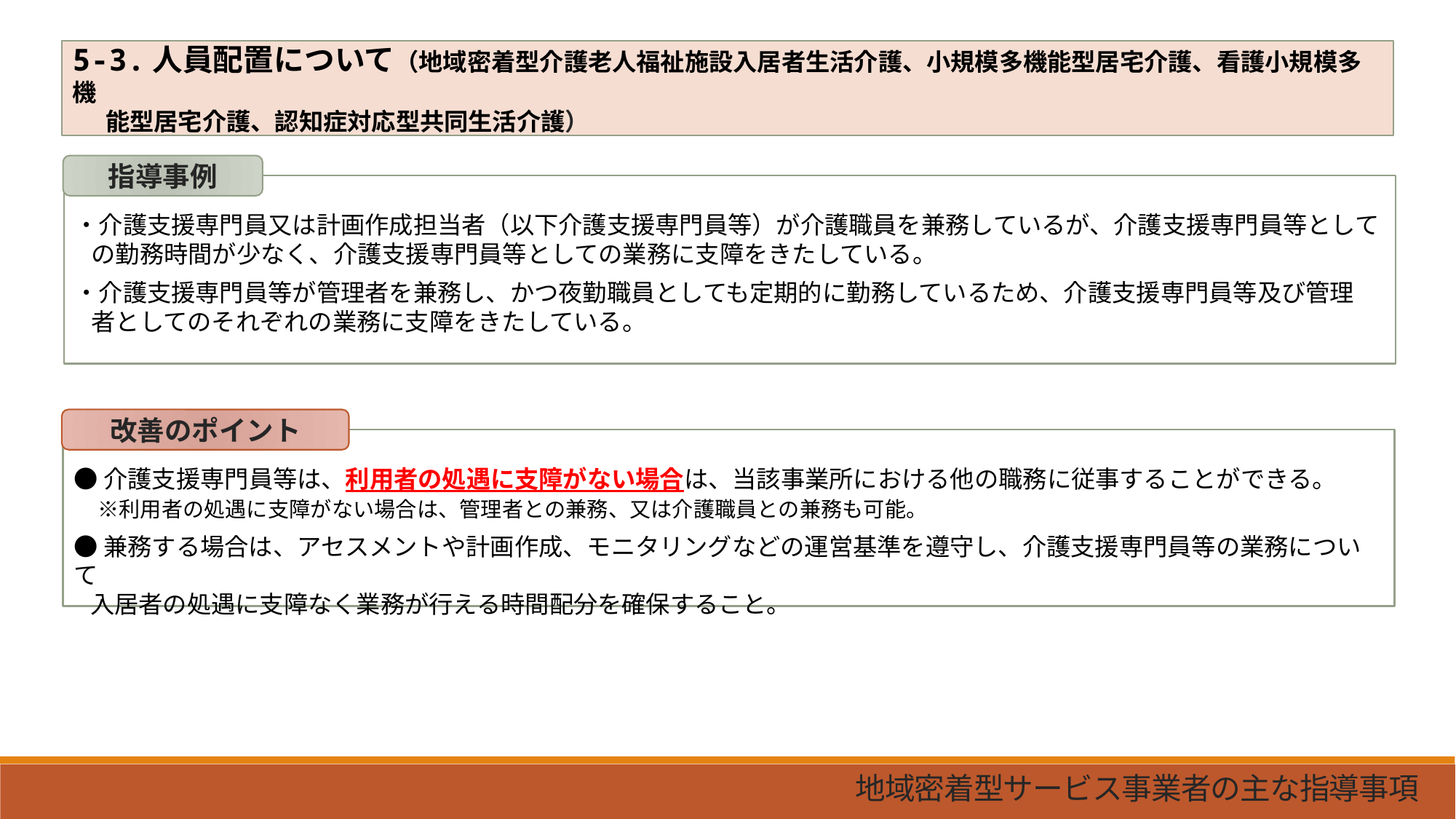

5-3.人員配置について（地域密着型介護老人福祉施設入居者生活介護、小規模多機能型居宅介護、看護小規模多機
     能型居宅介護、認知症対応型共同生活介護）
指導事例

・介護支援専門員又は計画作成担当者（以下介護支援専門員等）が介護職員を兼務しているが、介護支援専門員等として
  の勤務時間が少なく、介護支援専門員等としての業務に支障をきたしている。
・介護支援専門員等が管理者を兼務し、かつ夜勤職員としても定期的に勤務しているため、介護支援専門員等及び管理
  者としてのそれぞれの業務に支障をきたしている。
改善のポイント

●介護支援専門員等は、利用者の処遇に支障がない場合は、当該事業所における他の職務に従事することができる。
　※利用者の処遇に支障がない場合は、管理者との兼務、又は介護職員との兼務も可能。
●兼務する場合は、アセスメントや計画作成、モニタリングなどの運営基準を遵守し、介護支援専門員等の業務について
  入居者の処遇に支障なく業務が行える時間配分を確保すること。

地域密着型サービス事業者の主な指導事項